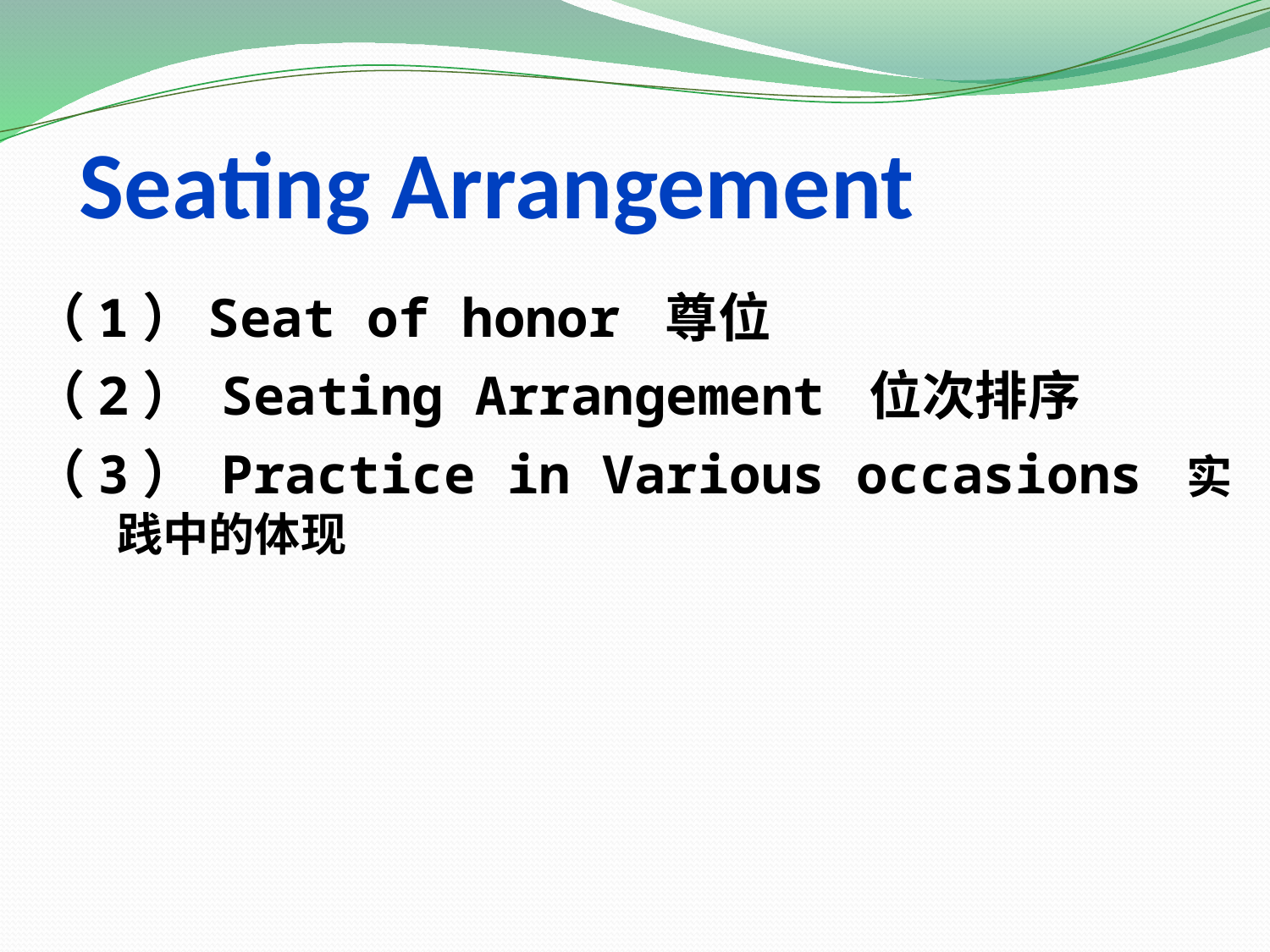

# Seating Arrangement
（1）Seat of honor 尊位
（2） Seating Arrangement 位次排序
（3） Practice in Various occasions 实践中的体现